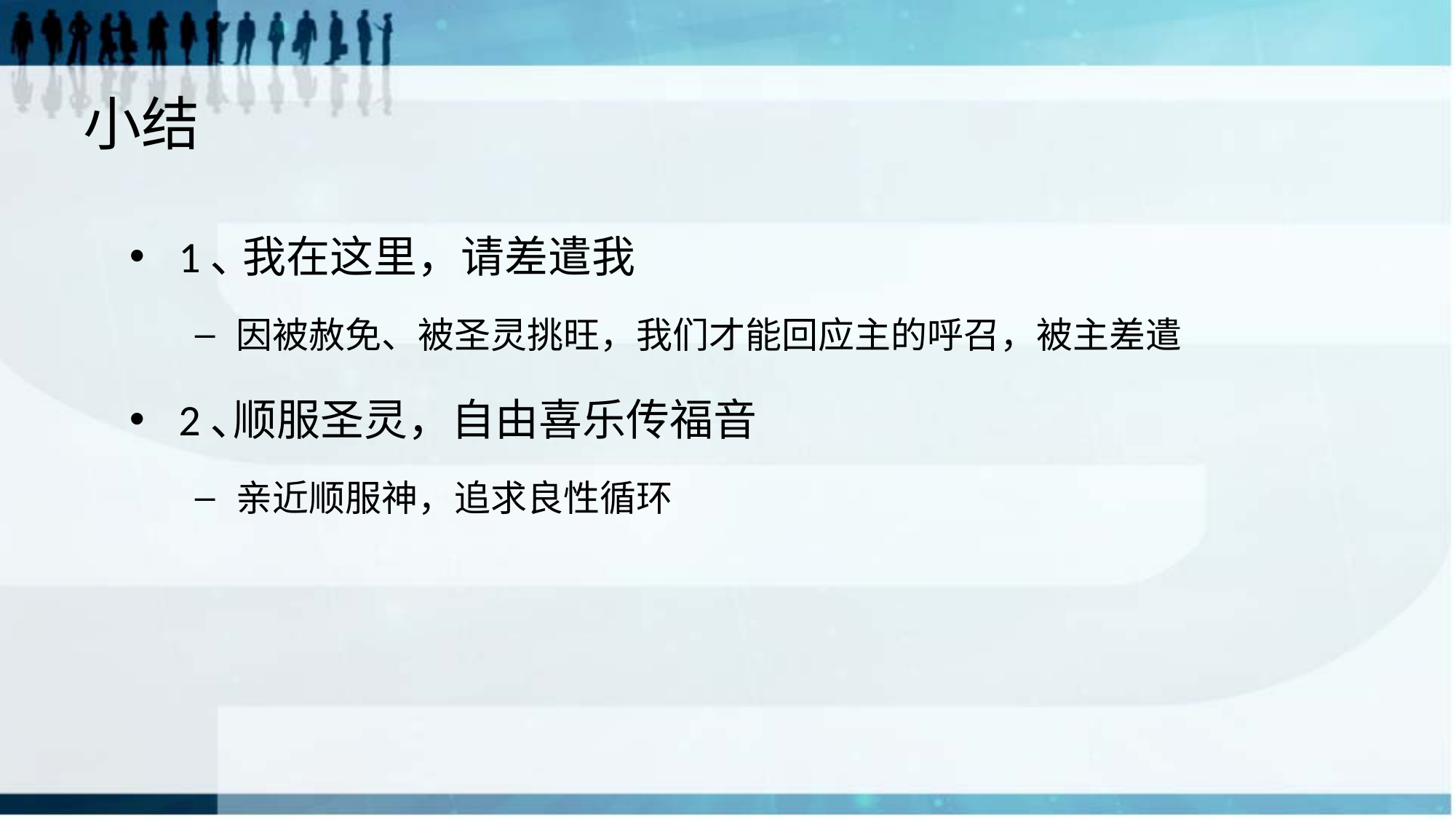

# 小结
1､ 我在这里，请差遣我
因被赦免、被圣灵挑旺，我们才能回应主的呼召，被主差遣
2､顺服圣灵，自由喜乐传福音
亲近顺服神，追求良性循环